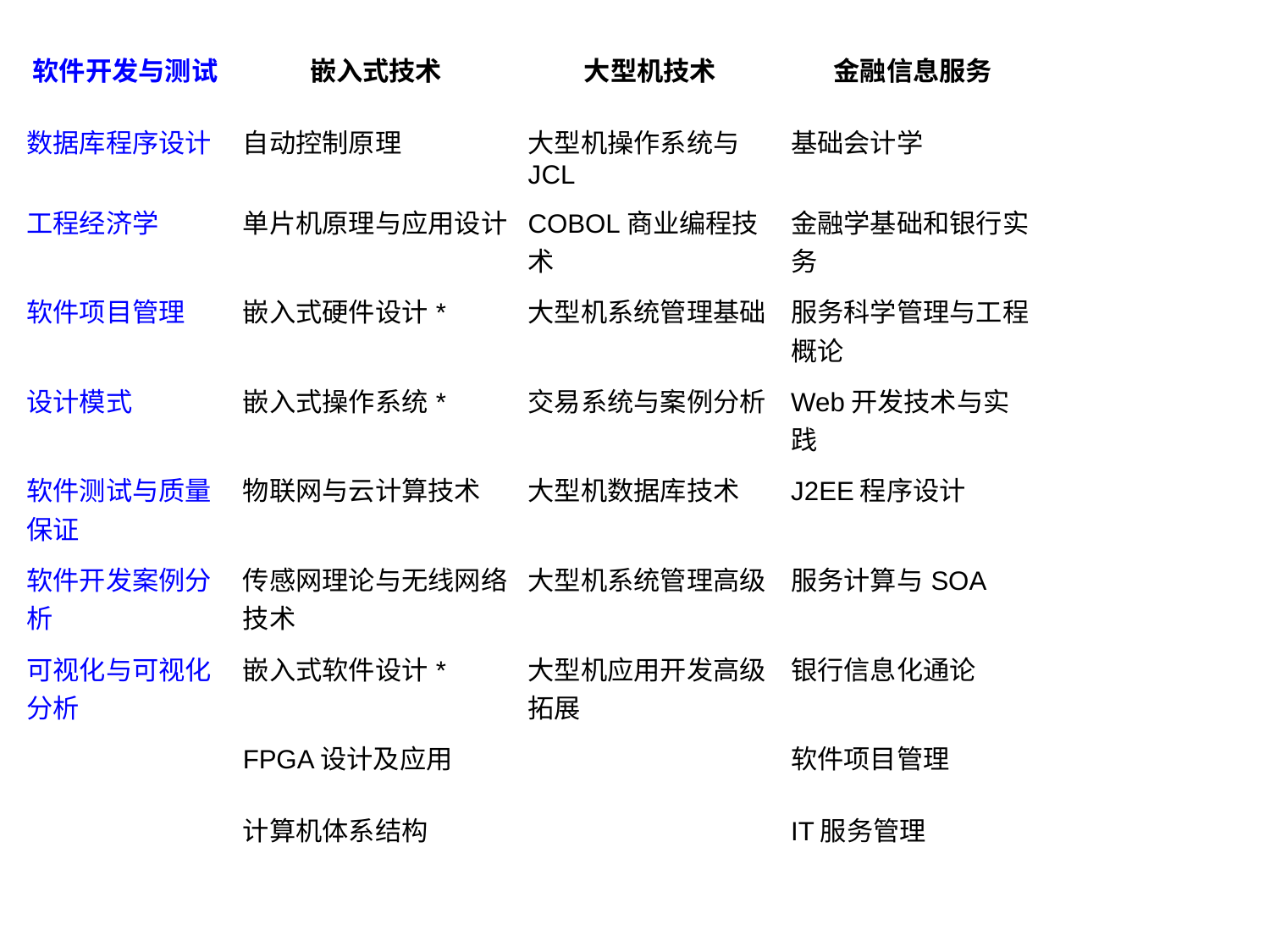

| 软件开发与测试 | 嵌入式技术 | 大型机技术 | 金融信息服务 |
| --- | --- | --- | --- |
| 数据库程序设计 | 自动控制原理 | 大型机操作系统与JCL | 基础会计学 |
| 工程经济学 | 单片机原理与应用设计 | COBOL商业编程技术 | 金融学基础和银行实务 |
| 软件项目管理 | 嵌入式硬件设计\* | 大型机系统管理基础 | 服务科学管理与工程概论 |
| 设计模式 | 嵌入式操作系统\* | 交易系统与案例分析 | Web开发技术与实践 |
| 软件测试与质量保证 | 物联网与云计算技术 | 大型机数据库技术 | J2EE程序设计 |
| 软件开发案例分析 | 传感网理论与无线网络技术 | 大型机系统管理高级 | 服务计算与SOA |
| 可视化与可视化分析 | 嵌入式软件设计\* | 大型机应用开发高级拓展 | 银行信息化通论 |
|  | FPGA设计及应用 |  | 软件项目管理 |
|  | 计算机体系结构 |  | IT服务管理 |
|  |  |  |  |
|  |  |  |  |